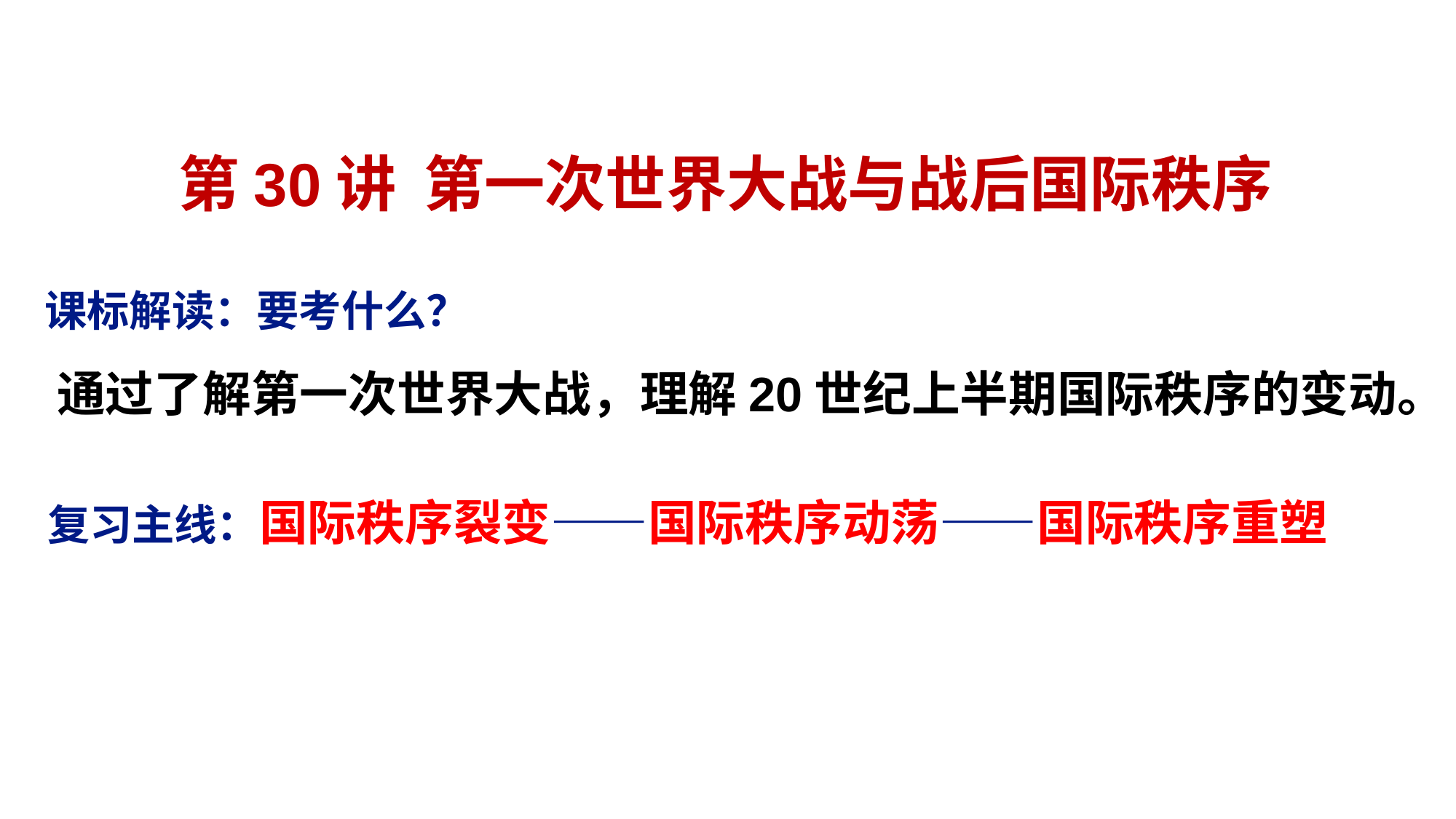

第30讲  第一次世界大战与战后国际秩序
课标解读：要考什么？
通过了解第一次世界大战，理解20世纪上半期国际秩序的变动。
复习主线：国际秩序裂变——国际秩序动荡——国际秩序重塑